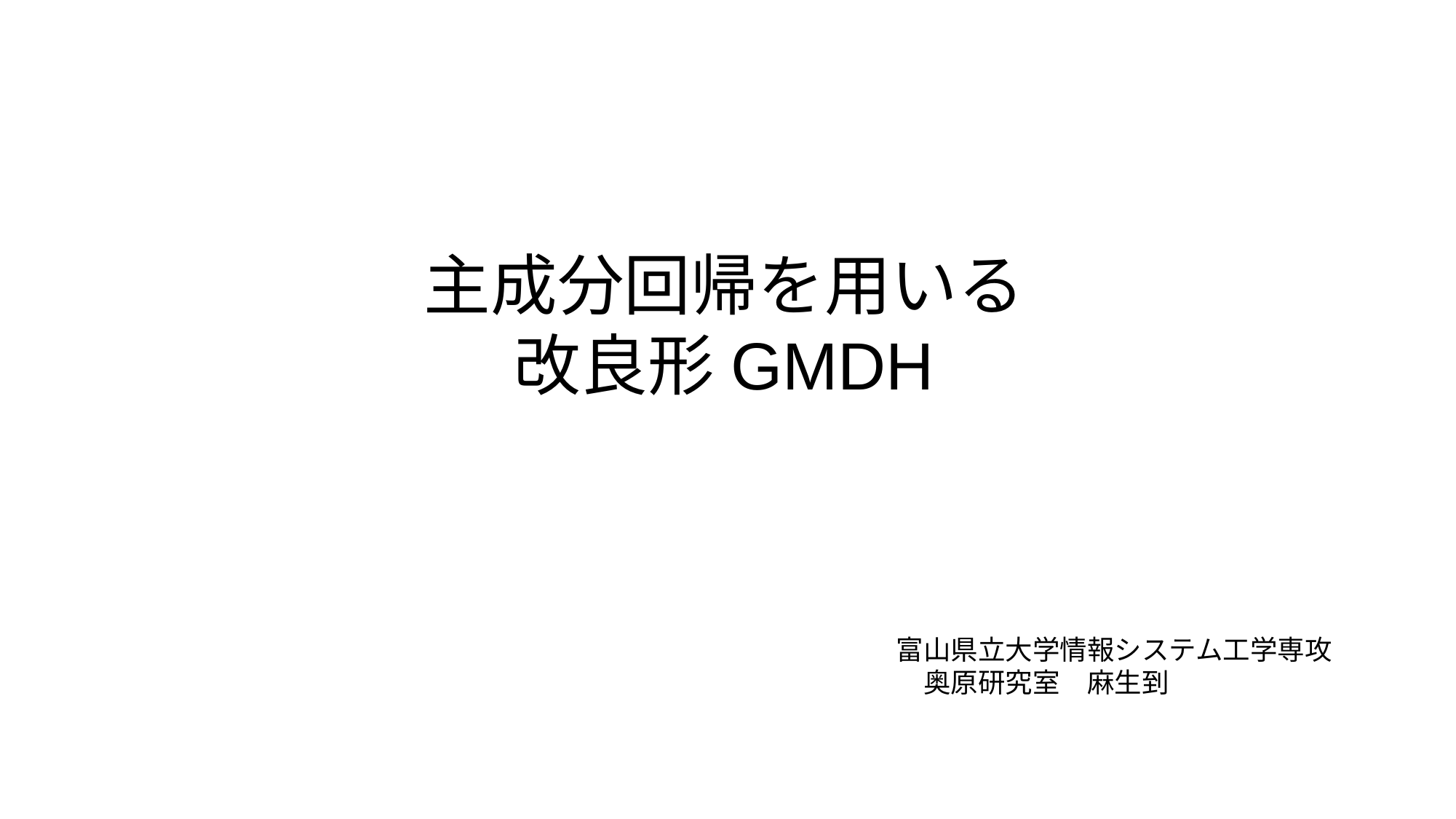

主成分回帰を用いる改良形GMDH
富山県立大学情報システム工学専攻
　奥原研究室　麻生到